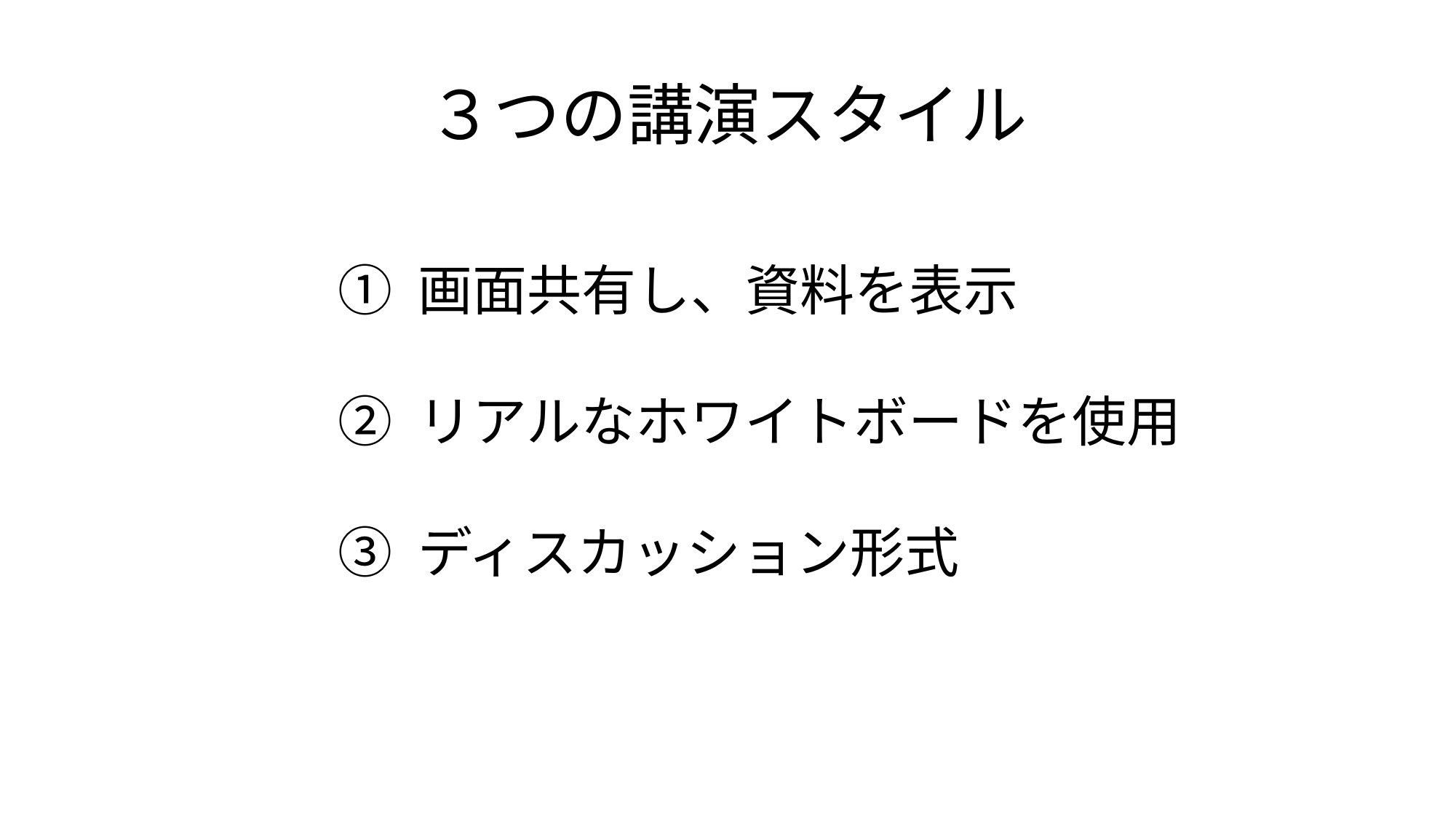

# ３つの講演スタイル
① 画面共有し、資料を表示

② リアルなホワイトボードを使用

③ ディスカッション形式